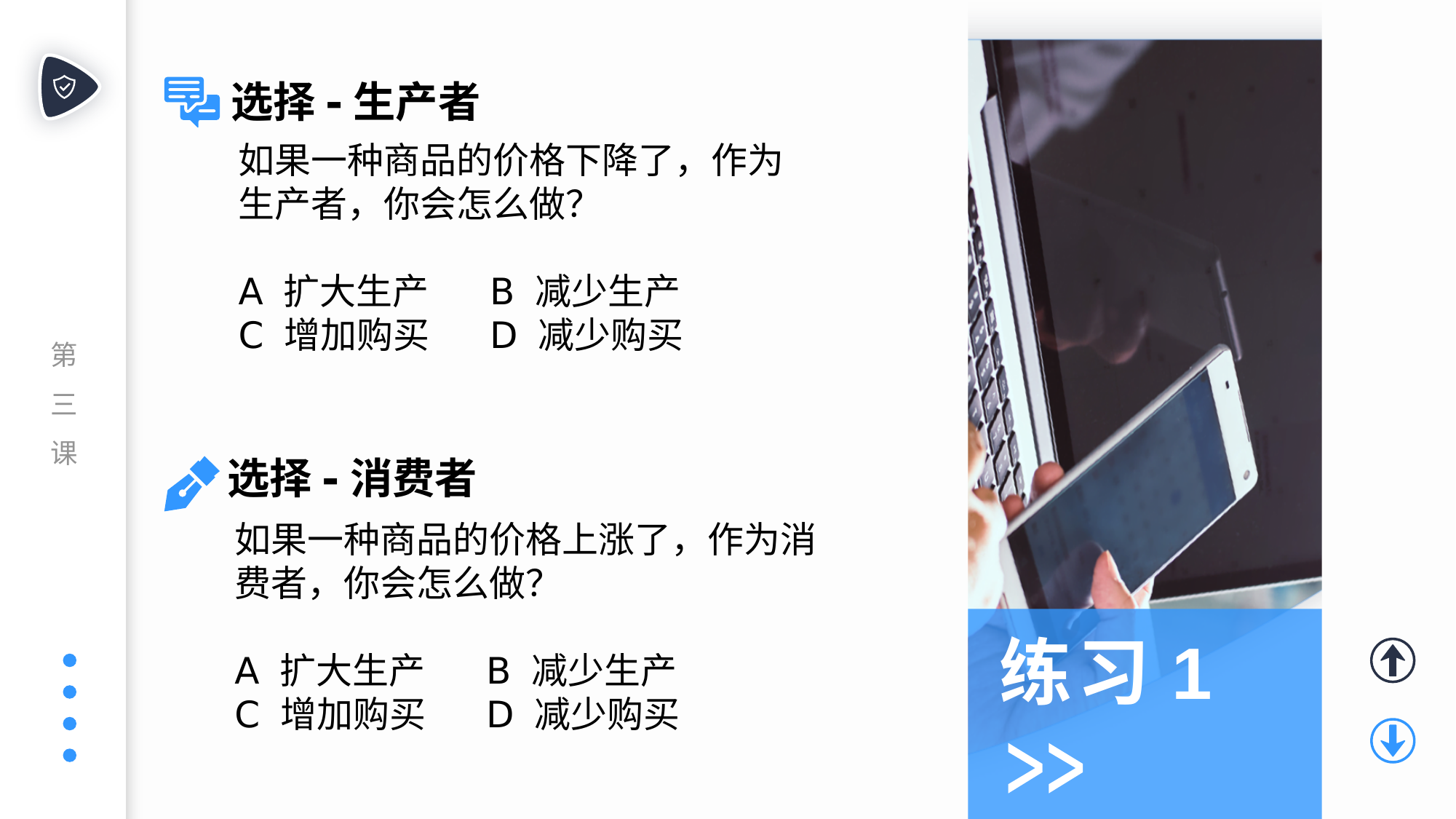

练习1

选择-生产者
如果一种商品的价格下降了，作为生产者，你会怎么做？

A 扩大生产	   B 减少生产
C 增加购买	   D 减少购买

选择-消费者
如果一种商品的价格上涨了，作为消费者，你会怎么做？

A 扩大生产	   B 减少生产
C 增加购买	   D 减少购买